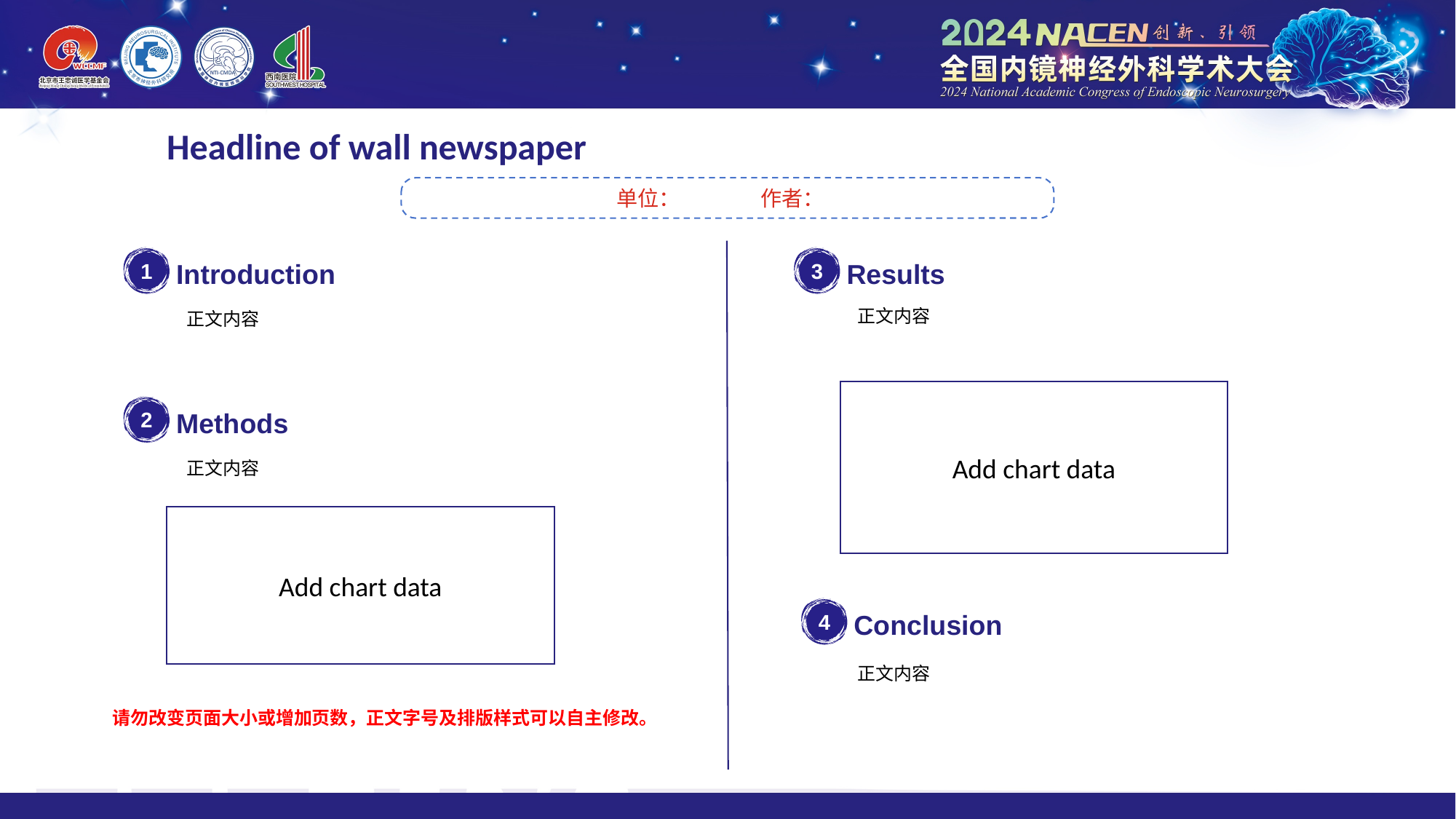

# Headline of wall newspaper
单位：                 作者：
1
Introduction
3
Results
正文内容
正文内容
Add chart data
2
Methods
正文内容
Add chart data
4
Conclusion
正文内容
请勿改变页面大小或增加页数，正文字号及排版样式可以自主修改。